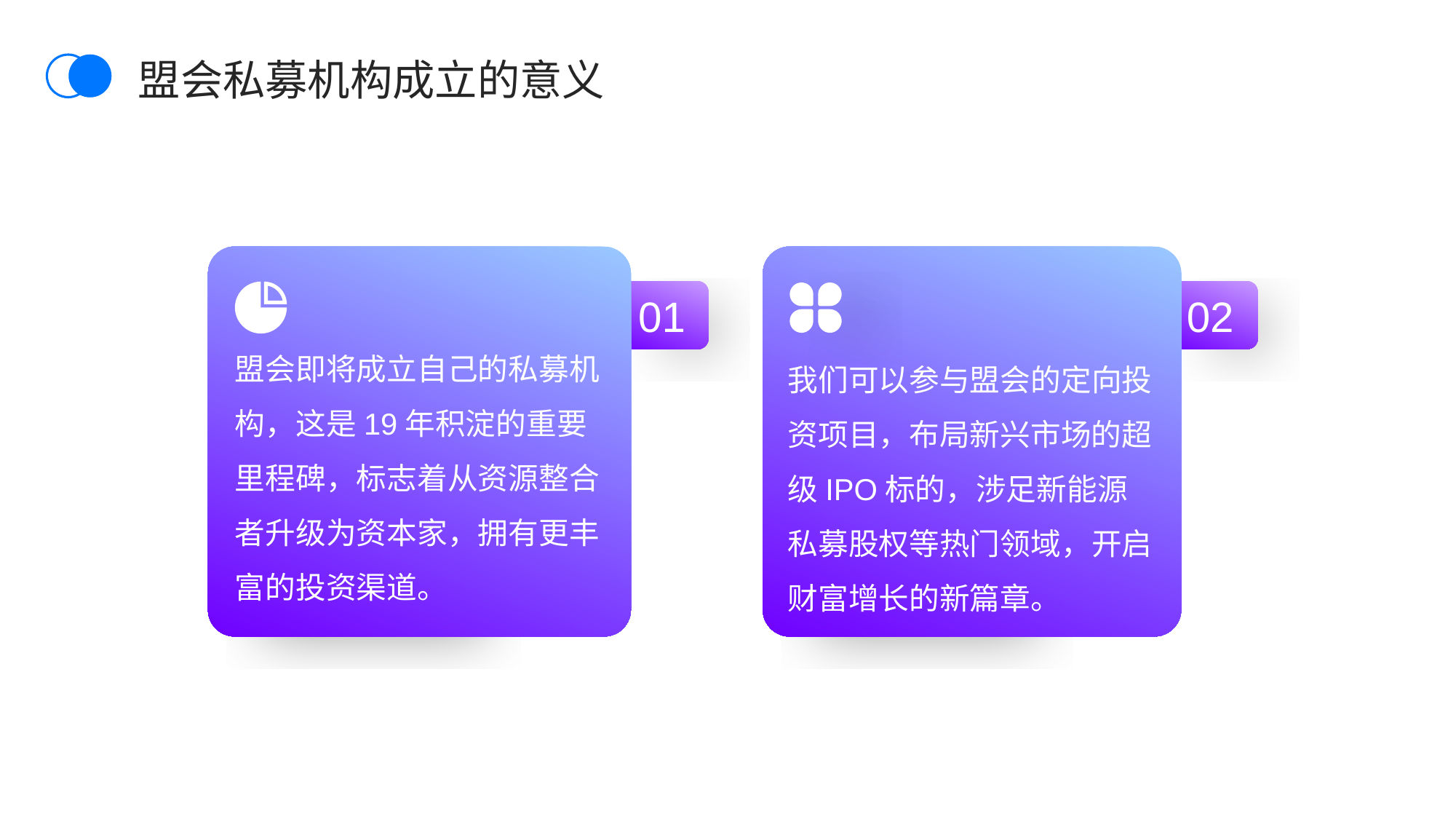

盟会私募机构成立的意义

01
02
盟会即将成立自己的私募机构，这是19年积淀的重要里程碑，标志着从资源整合者升级为资本家，拥有更丰富的投资渠道。
我们可以参与盟会的定向投资项目，布局新兴市场的超级IPO标的，涉足新能源私募股权等热门领域，开启财富增长的新篇章。